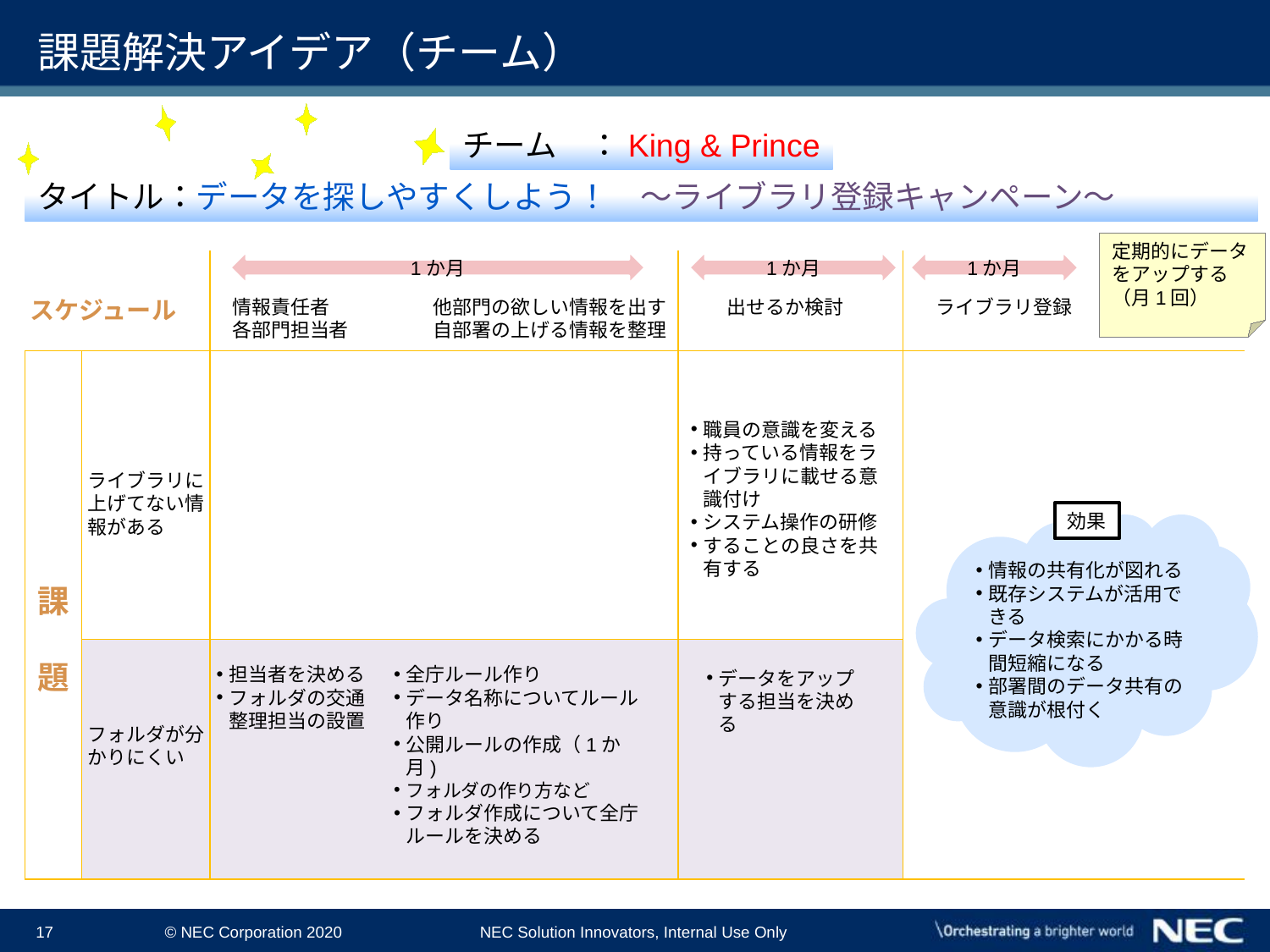

# 課題解決アイデア（チーム）

チーム　：King & Prince

タイトル：データを探しやすくしよう！　～ライブラリ登録キャンペーン～
定期的にデータをアップする
（月1回）
1か月
1か月
1か月
情報責任者
各部門担当者
他部門の欲しい情報を出す
自部署の上げる情報を整理
出せるか検討
ライブラリ登録
スケジュール
職員の意識を変える
持っている情報をライブラリに載せる意識付け
システム操作の研修
することの良さを共有する
ライブラリに上げてない情報がある
効果
情報の共有化が図れる
既存システムが活用できる
データ検索にかかる時間短縮になる
部署間のデータ共有の意識が根付く
課

題

担当者を決める
フォルダの交通整理担当の設置
全庁ルール作り
データ名称についてルール作り
公開ルールの作成（1か月)
フォルダの作り方など
フォルダ作成について全庁ルールを決める
データをアップする担当を決める
フォルダが分かりにくい